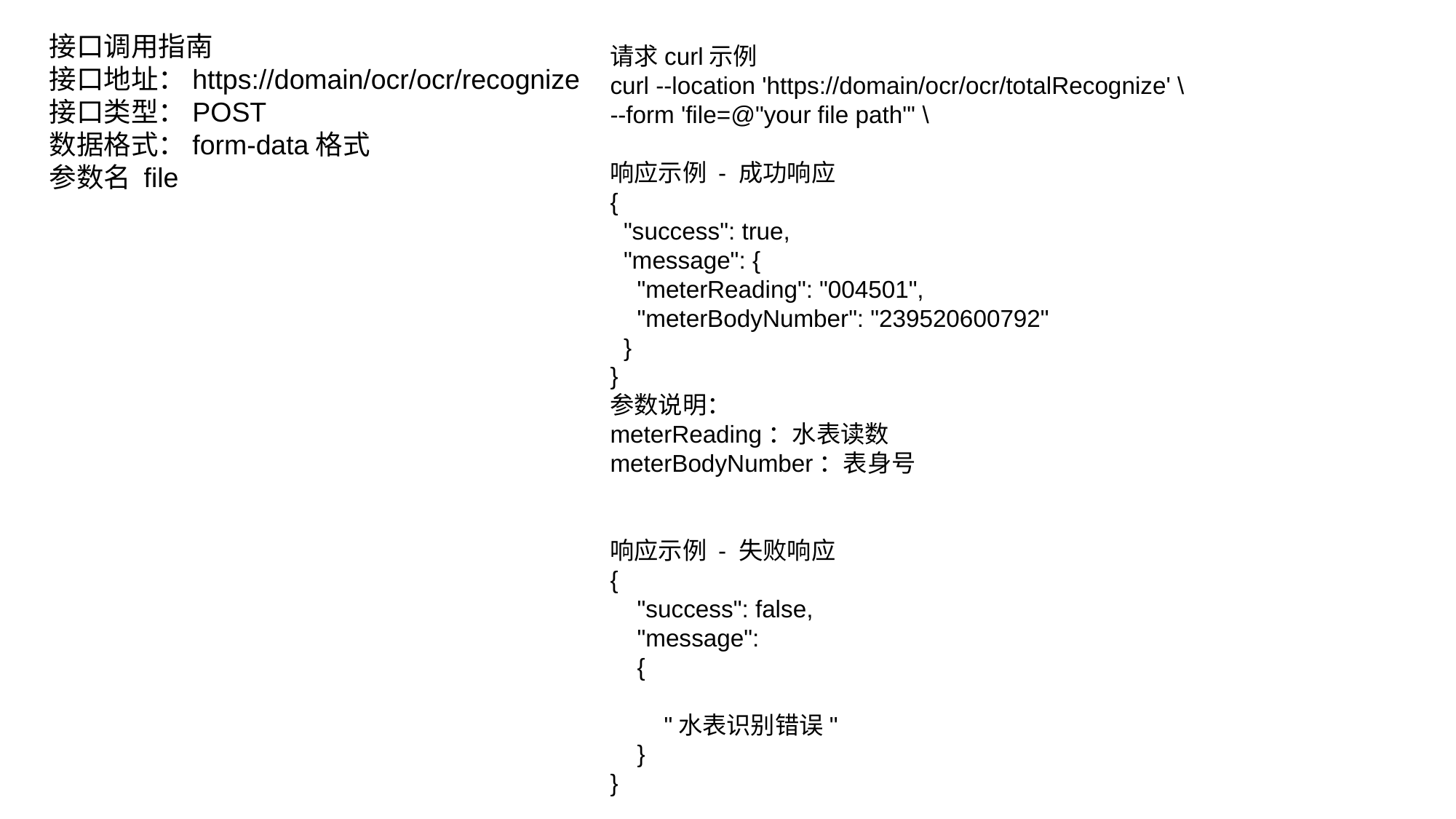

接口调用指南
接口地址：https://domain/ocr/ocr/recognize
接口类型：POST
数据格式：form-data格式
参数名 file

请求curl示例
curl --location 'https://domain/ocr/ocr/totalRecognize' \
--form 'file=@"your file path"' \

响应示例 - 成功响应
{
  "success": true,
  "message": {
    "meterReading": "004501",
    "meterBodyNumber": "239520600792"
  }
}
参数说明：
meterReading：水表读数
meterBodyNumber：表身号

响应示例 - 失败响应
{
    "success": false,
    "message":
    {

        "水表识别错误"
    }
}